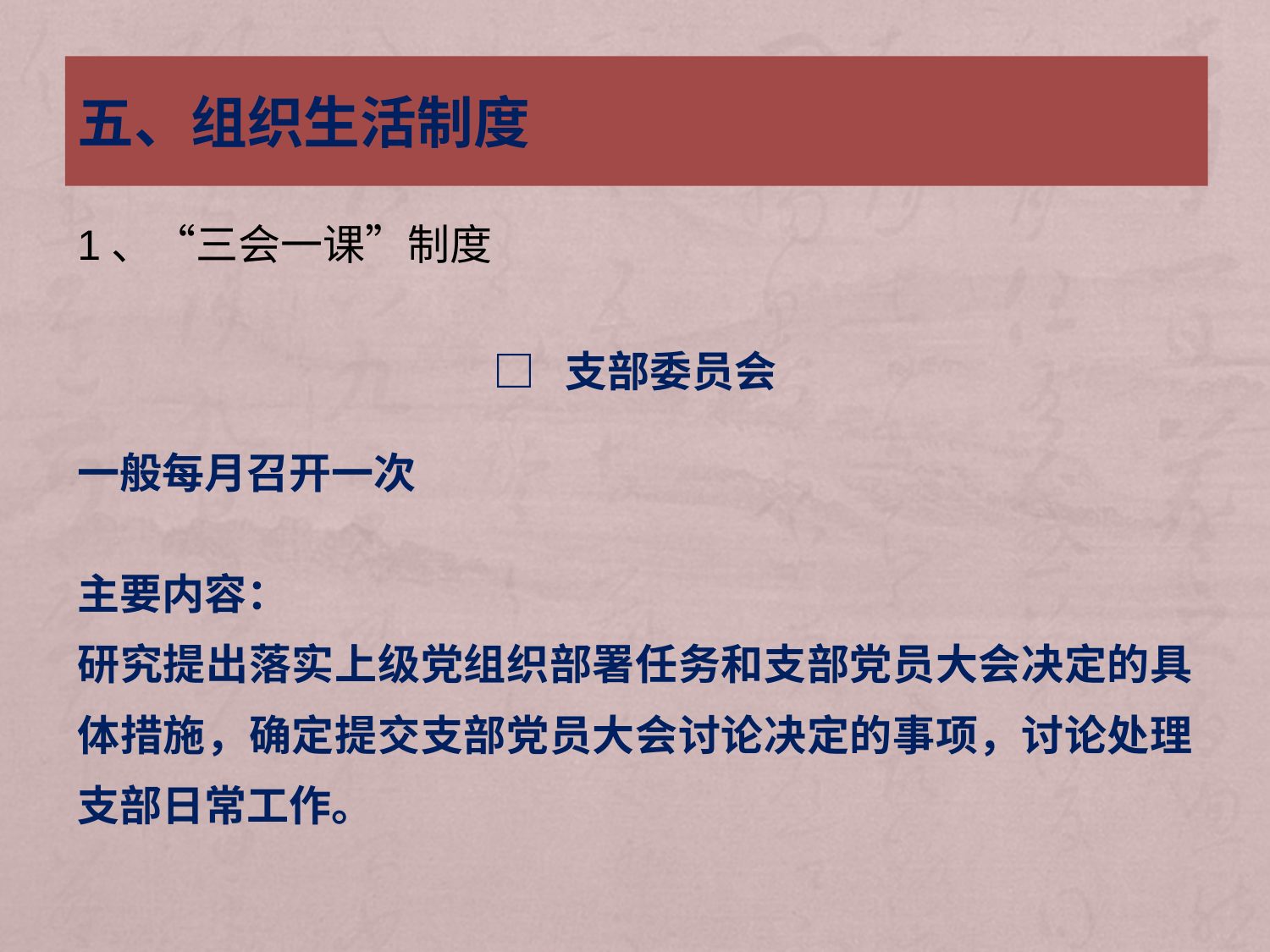

五、组织生活制度
1、“三会一课”制度

□  支部委员会

一般每月召开一次

主要内容：
研究提出落实上级党组织部署任务和支部党员大会决定的具体措施，确定提交支部党员大会讨论决定的事项，讨论处理支部日常工作。